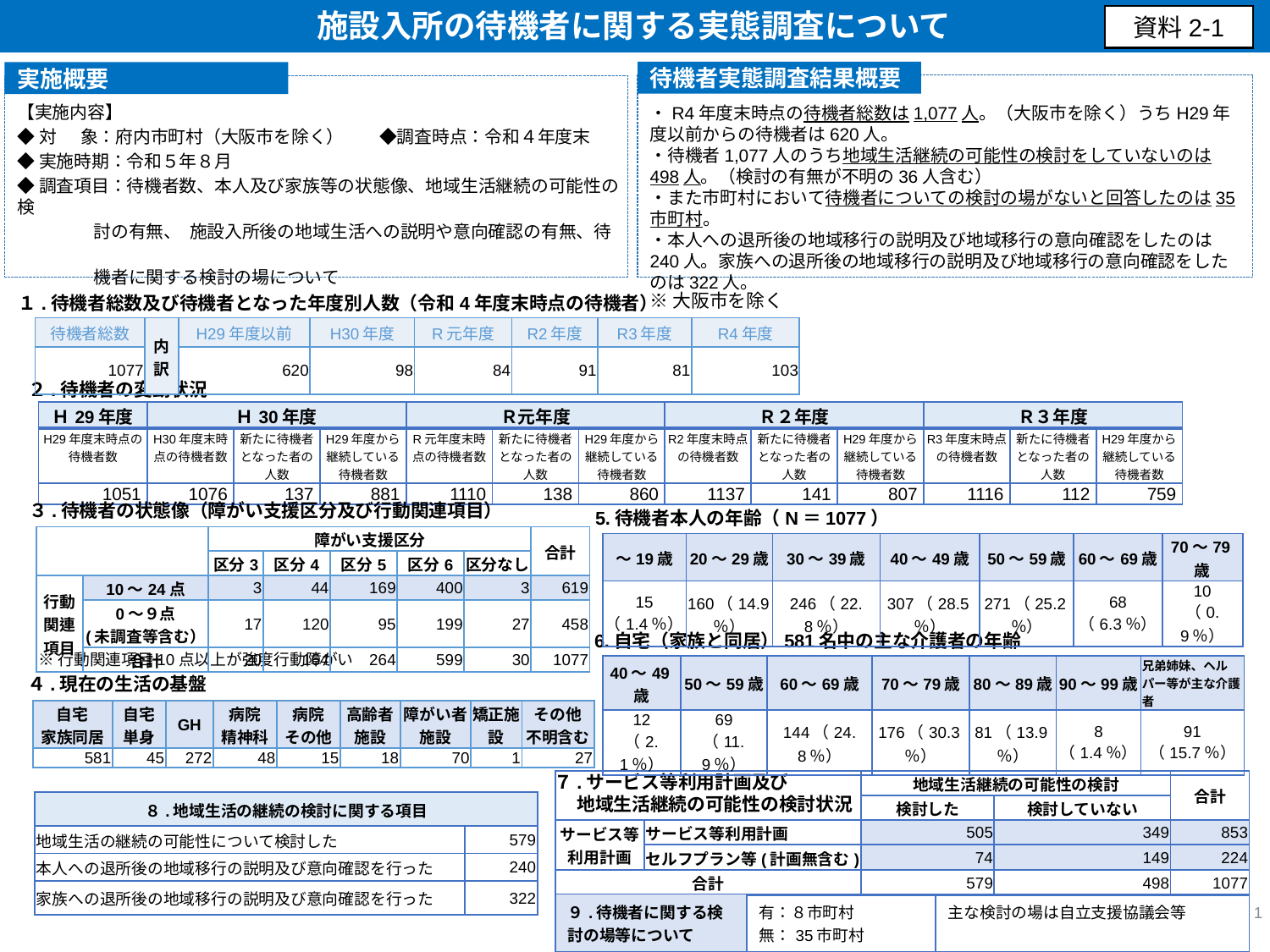

施設入所の待機者に関する実態調査について
資料2-1
待機者実態調査結果概要
実施概要

・R4年度末時点の待機者総数は1,077人。（大阪市を除く）うちH29年度以前からの待機者は620人。
・待機者1,077人のうち地域生活継続の可能性の検討をしていないのは498人。（検討の有無が不明の36人含む）
・また市町村において待機者についての検討の場がないと回答したのは35市町村。
・本人への退所後の地域移行の説明及び地域移行の意向確認をしたのは240人。家族への退所後の地域移行の説明及び地域移行の意向確認をしたのは322人。

【実施内容】
◆対      象：府内市町村（大阪市を除く）　　◆調査時点：令和４年度末
◆実施時期：令和５年８月
◆調査項目：待機者数、本人及び家族等の状態像、地域生活継続の可能性の検
                  討の有無、  施設入所後の地域生活への説明や意向確認の有無、待
                  機者に関する検討の場について
※大阪市を除く
１.待機者総数及び待機者となった年度別人数（令和4年度末時点の待機者）
| 待機者総数 | 内訳 | H29年度以前 | H30年度 | R元年度 | R2年度 | R3年度 | R4年度 |
| --- | --- | --- | --- | --- | --- | --- | --- |
| 1077 |  | 620 | 98 | 84 | 91 | 81 | 103 |
２.待機者の変動状況
| Ｈ29年度 | Ｈ30年度 |  |  | Ｒ元年度 |  |  | Ｒ２年度 |  |  | Ｒ３年度 |  |  |
| --- | --- | --- | --- | --- | --- | --- | --- | --- | --- | --- | --- | --- |
| H29年度末時点の待機者数 | H30年度末時点の待機者数 | 新たに待機者となった者の人数 | H29年度から継続している待機者数 | R元年度末時点の待機者数 | 新たに待機者となった者の人数 | H29年度から継続している待機者数 | R2年度末時点の待機者数 | 新たに待機者となった者の人数 | H29年度から継続している待機者数 | R3年度末時点の待機者数 | 新たに待機者となった者の人数 | H29年度から継続している待機者数 |
| 1051 | 1076 | 137 | 881 | 1110 | 138 | 860 | 1137 | 141 | 807 | 1116 | 112 | 759 |
３.待機者の状態像（障がい支援区分及び行動関連項目）
5.待機者本人の年齢（N＝1077）
|  |  | 障がい支援区分 |  |  |  |  | 合計 |
| --- | --- | --- | --- | --- | --- | --- | --- |
|  |  | 区分3 | 区分4 | 区分5 | 区分6 | 区分なし |  |
| 行動 関連 項目 | 10～24点 | 3 | 44 | 169 | 400 | 3 | 619 |
|  | 0～９点 (未調査等含む） | 17 | 120 | 95 | 199 | 27 | 458 |
|  | 合計 | 20 | 164 | 264 | 599 | 30 | 1077 |
| ～19歳 | 20～29歳 | 30～39歳 | 40～49歳 | 50～59歳 | 60～69歳 | 70～79歳 |
| --- | --- | --- | --- | --- | --- | --- |
| 15 （1.4％） | 160（14.9％） | 246（22.8％） | 307（28.5％） | 271（25.2％） | 68 （6.3％） | 10 （0.9％） |
6.自宅（家族と同居）581名中の主な介護者の年齢
※行動関連項目10点以上が強度行動障がい
| 40～49歳 | 50～59歳 | 60～69歳 | 70～79歳 | 80～89歳 | 90～99歳 | 兄弟姉妹、ヘルパー等が主な介護者 |
| --- | --- | --- | --- | --- | --- | --- |
| 12 （2.1％） | 69 （11.9％） | 144（24.8％） | 176（30.3％） | 81（13.9％） | 8 （1.4％） | 91 （15.7％） |
４.現在の生活の基盤
| 自宅 家族同居 | 自宅 単身 | GH | 病院 精神科 | 病院 その他 | 高齢者 施設 | 障がい者 施設 | 矯正施設 | その他 不明含む |
| --- | --- | --- | --- | --- | --- | --- | --- | --- |
| 581 | 45 | 272 | 48 | 15 | 18 | 70 | 1 | 27 |
７.サービス等利用計画及び
　 地域生活継続の可能性の検討状況
|  |  | 地域生活継続の可能性の検討 |  | 合計 |
| --- | --- | --- | --- | --- |
|  |  | 検討した | 検討していない |  |
| サービス等利用計画 | サービス等利用計画 | 505 | 349 | 853 |
|  | セルフプラン等(計画無含む) | 74 | 149 | 224 |
| 合計 |  | 579 | 498 | 1077 |
| ８.地域生活の継続の検討に関する項目 |  |
| --- | --- |
| 地域生活の継続の可能性について検討した | 579 |
| 本人への退所後の地域移行の説明及び意向確認を行った | 240 |
| 家族への退所後の地域移行の説明及び意向確認を行った | 322 |
1
| ９.待機者に関する検討の場等について | 有：８市町村　　 無：35市町村 | 主な検討の場は自立支援協議会等 |
| --- | --- | --- |